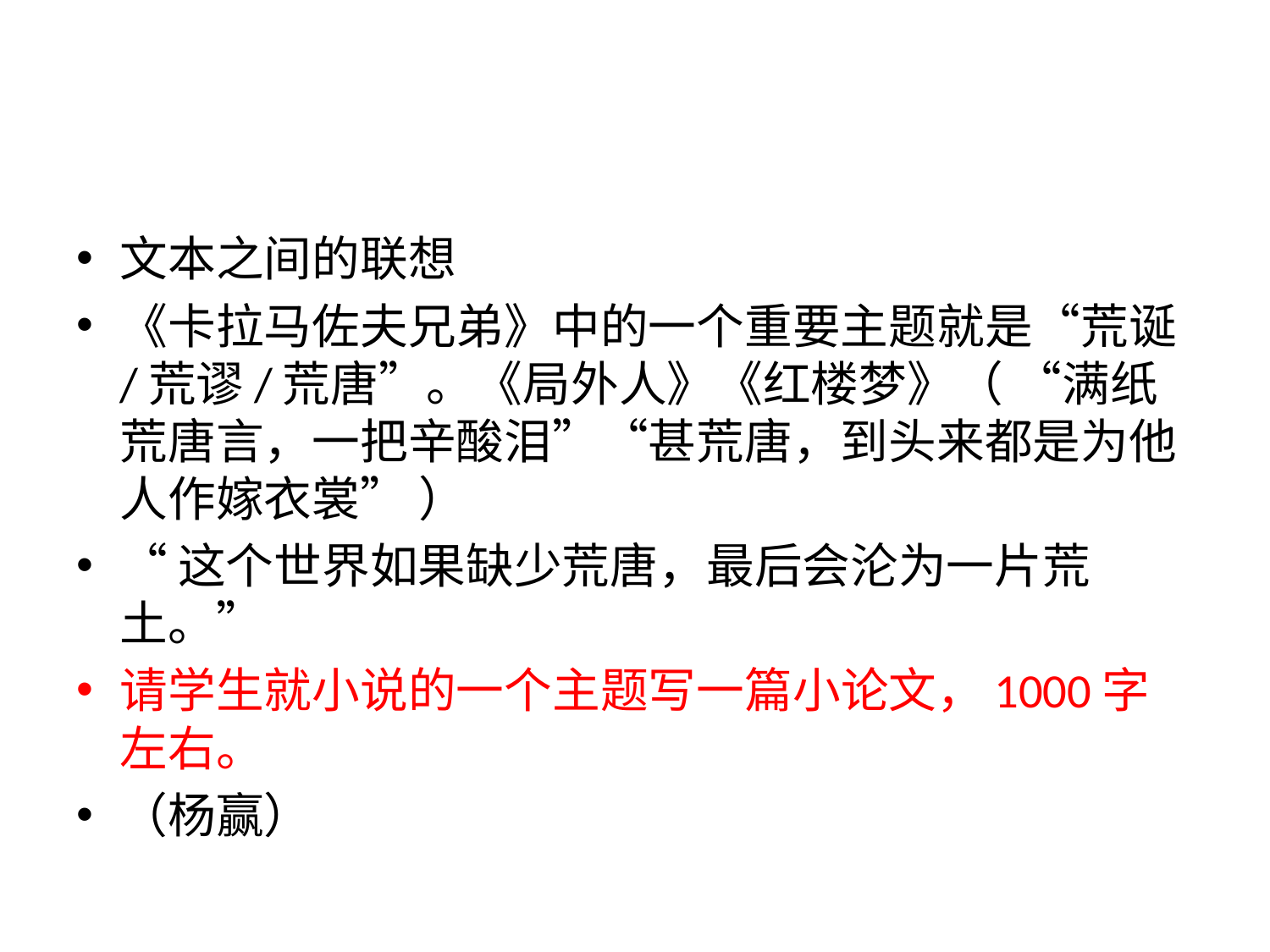

#
文本之间的联想
《卡拉马佐夫兄弟》中的一个重要主题就是“荒诞/荒谬/荒唐”。《局外人》《红楼梦》（ “满纸荒唐言，一把辛酸泪”“甚荒唐，到头来都是为他人作嫁衣裳” ）
“这个世界如果缺少荒唐，最后会沦为一片荒土。”
请学生就小说的一个主题写一篇小论文，1000字左右。
（杨赢）